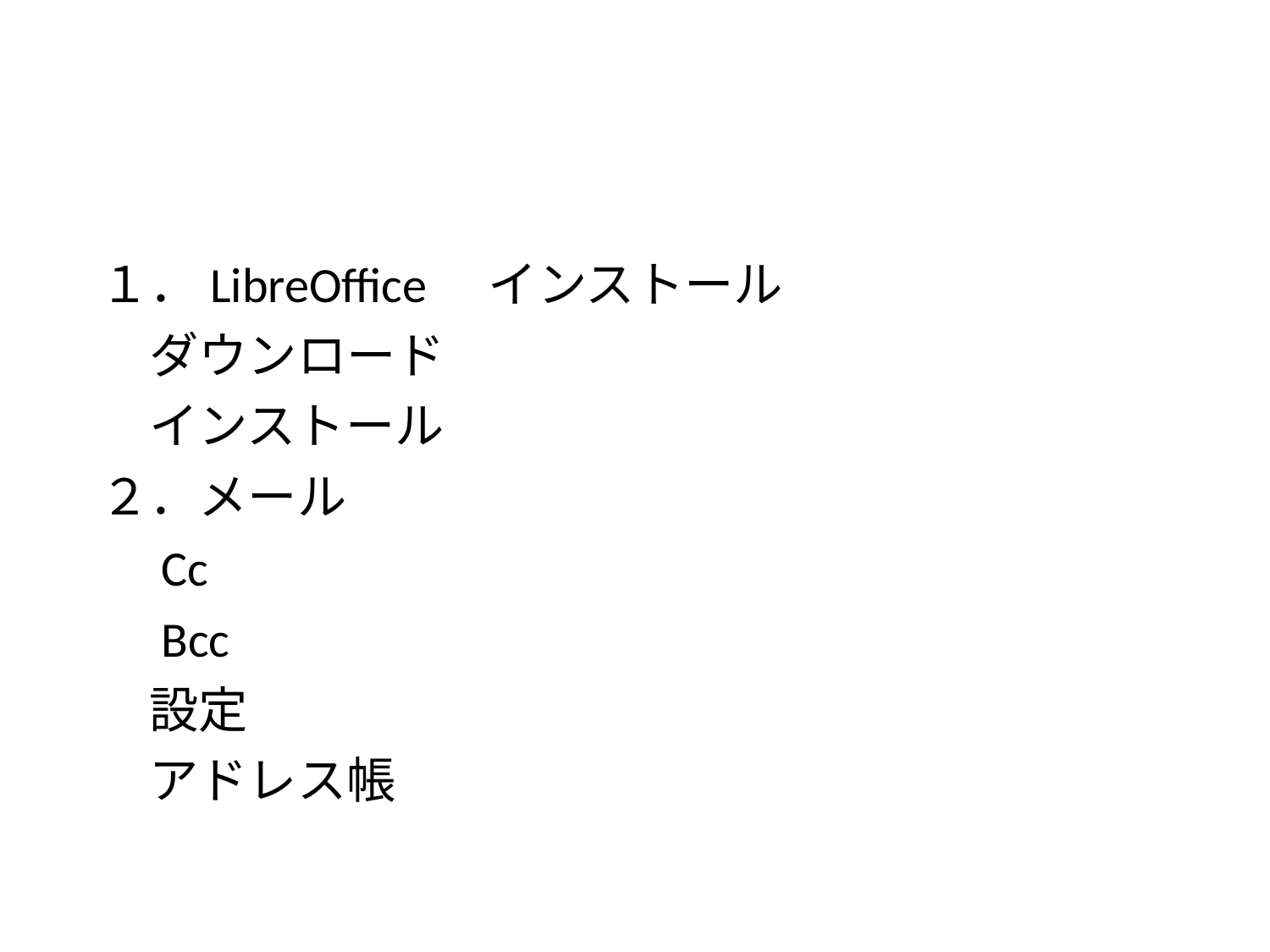

#
１．LibreOffice　インストール
　ダウンロード
　インストール
２．メール
　Cc
　Bcc
　設定
　アドレス帳